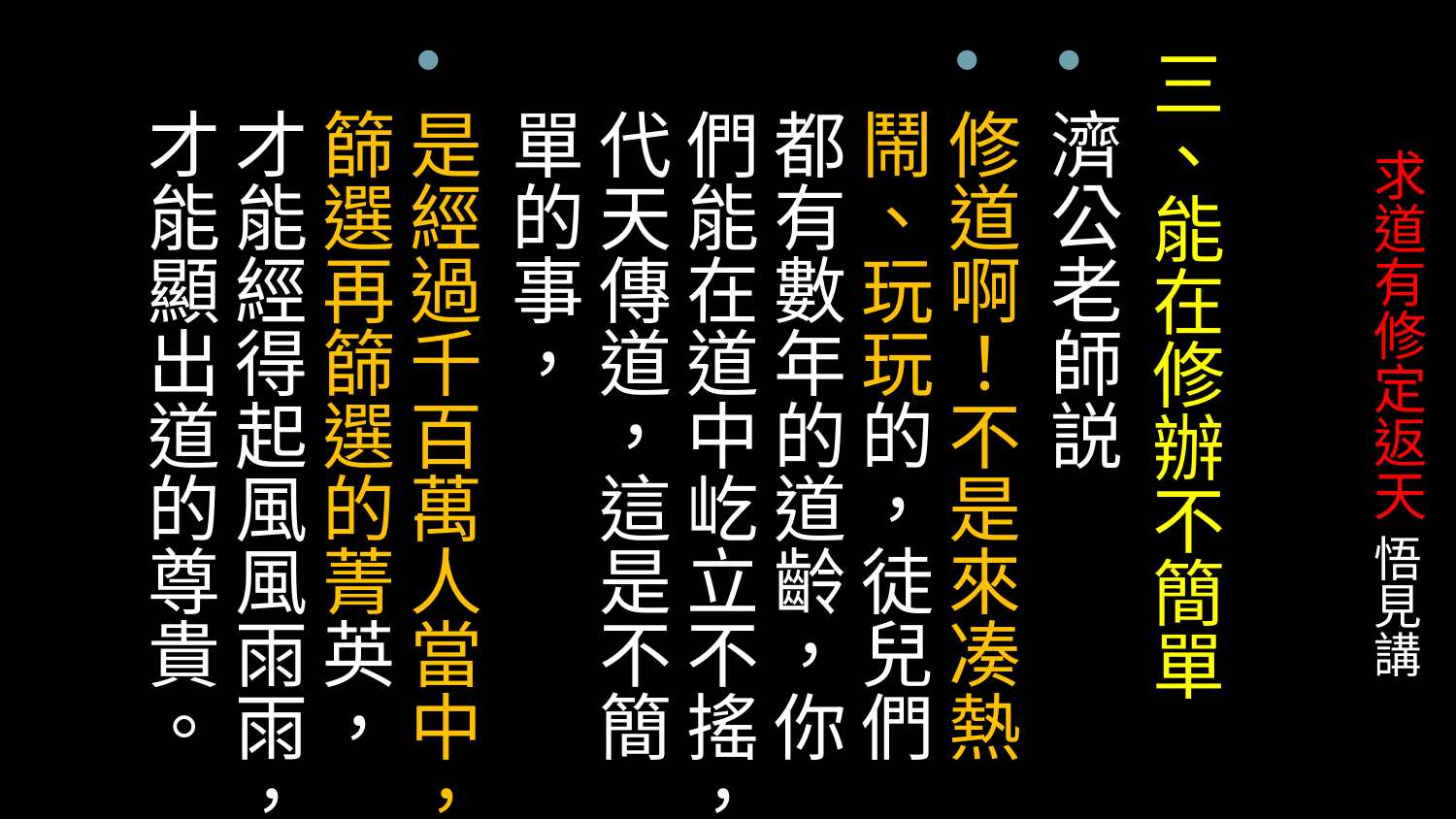

三、能在修辦不簡單
濟公老師説
修道啊！不是來凑熱鬧、玩玩的，徒兒們都有數年的道齡，你們能在道中屹立不搖，代天傳道，這是不簡單的事，
是經過千百萬人當中，篩選再篩選的菁英，才能經得起風風雨雨，才能顯出道的尊貴。

# 求道有修定返天 悟見講